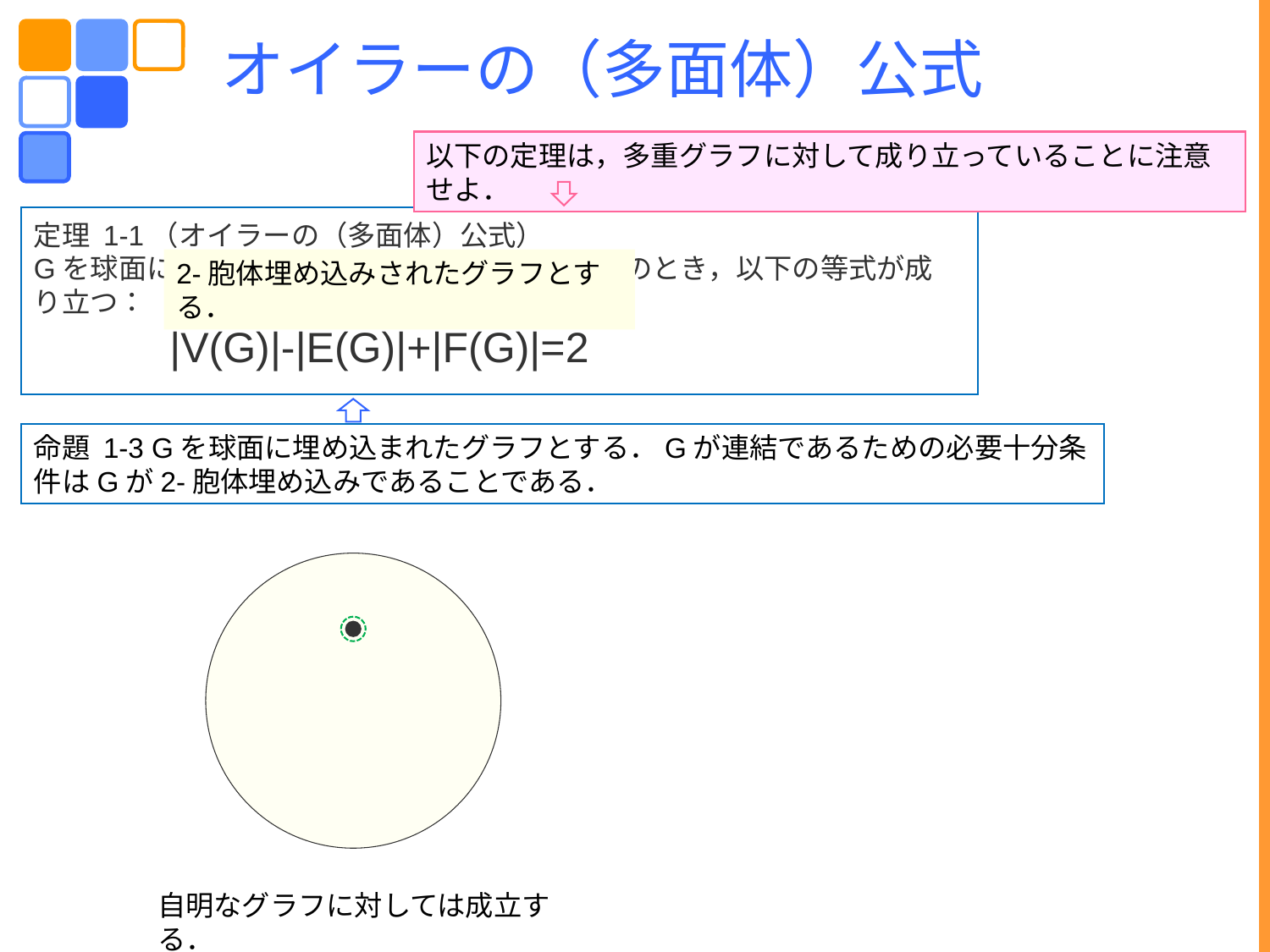

オイラーの（多面体）公式
以下の定理は，多重グラフに対して成り立っていることに注意せよ．

定理 1-1（オイラーの（多面体）公式）
Gを球面に埋め込まれた連結グラフとする．このとき，以下の等式が成り立つ：
2-胞体埋め込みされたグラフとする．
 |V(G)|-|E(G)|+|F(G)|=2

命題 1-3 Gを球面に埋め込まれたグラフとする．Gが連結であるための必要十分条件はGが2-胞体埋め込みであることである．

自明なグラフに対しては成立する．